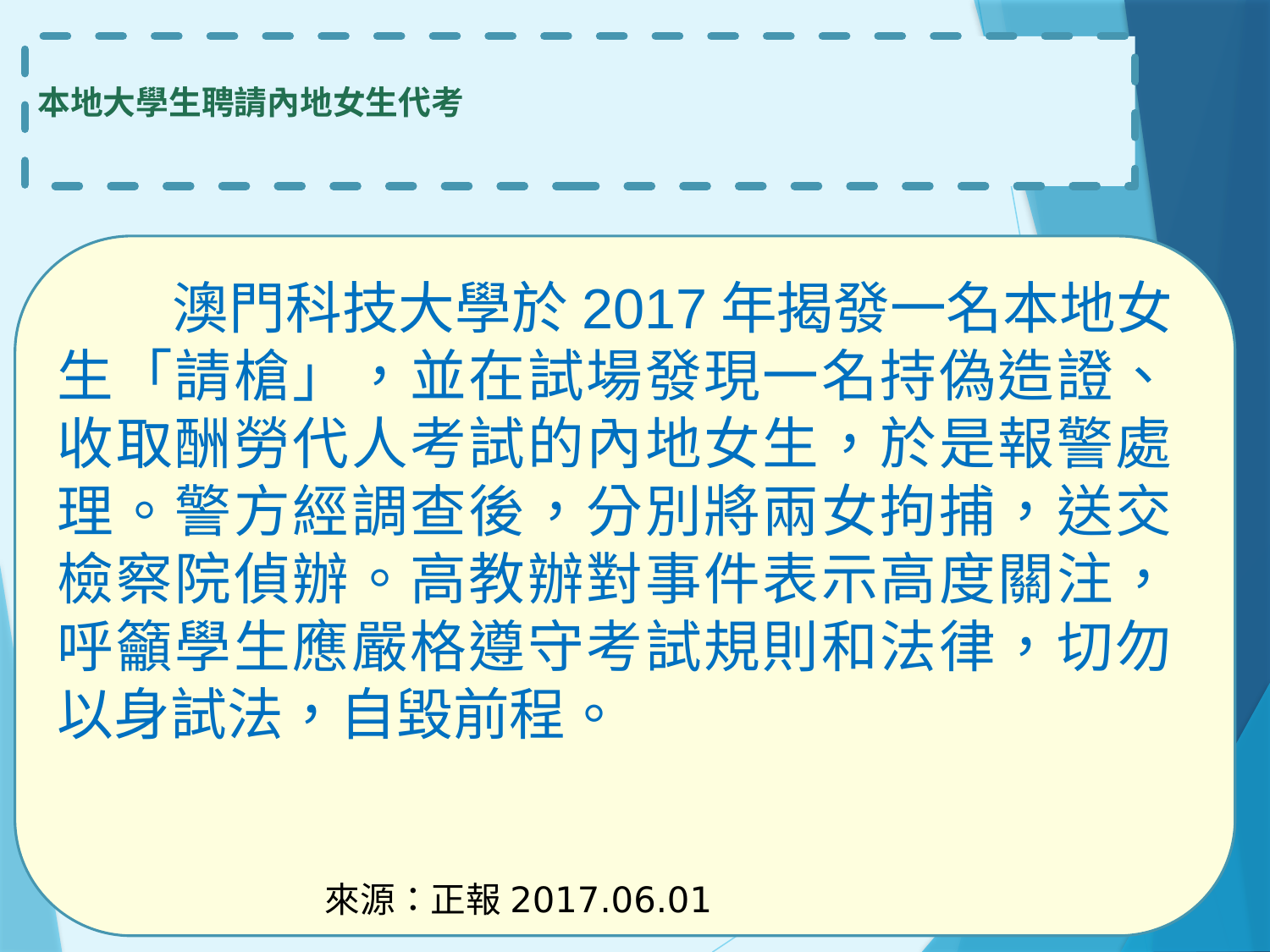

# 本地大學生聘請內地女生代考

        澳門科技大學於2017年揭發一名本地女生「請槍」，並在試場發現一名持偽造證、收取酬勞代人考試的內地女生，於是報警處理。警方經調查後，分別將兩女拘捕，送交檢察院偵辦。高教辦對事件表示高度關注，呼籲學生應嚴格遵守考試規則和法律，切勿以身試法，自毀前程。

                    來源：正報2017.06.01